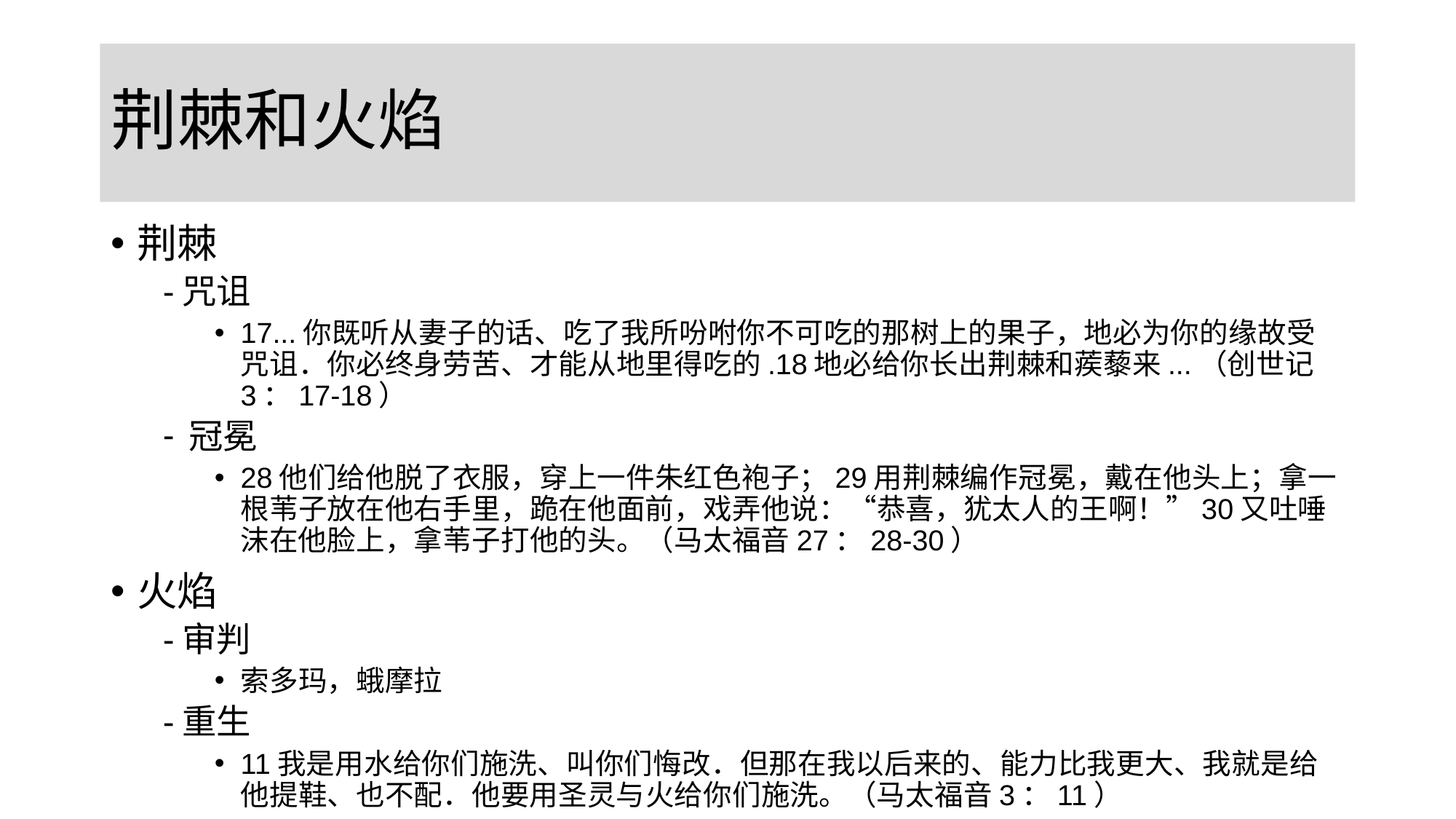

# 荆棘和火焰
荆棘
-咒诅
17...你既听从妻子的话、吃了我所吩咐你不可吃的那树上的果子，地必为你的缘故受咒诅．你必终身劳苦、才能从地里得吃的.18地必给你长出荆棘和蒺藜来...（创世记3：17-18）
冠冕
28他们给他脱了衣服，穿上一件朱红色袍子；29用荆棘编作冠冕，戴在他头上；拿一根苇子放在他右手里，跪在他面前，戏弄他说：“恭喜，犹太人的王啊！”30又吐唾沫在他脸上，拿苇子打他的头。（马太福音27：28-30）
火焰
-审判
索多玛，蛾摩拉
-重生
11我是用水给你们施洗、叫你们悔改．但那在我以后来的、能力比我更大、我就是给他提鞋、也不配．他要用圣灵与火给你们施洗。（马太福音3：11）